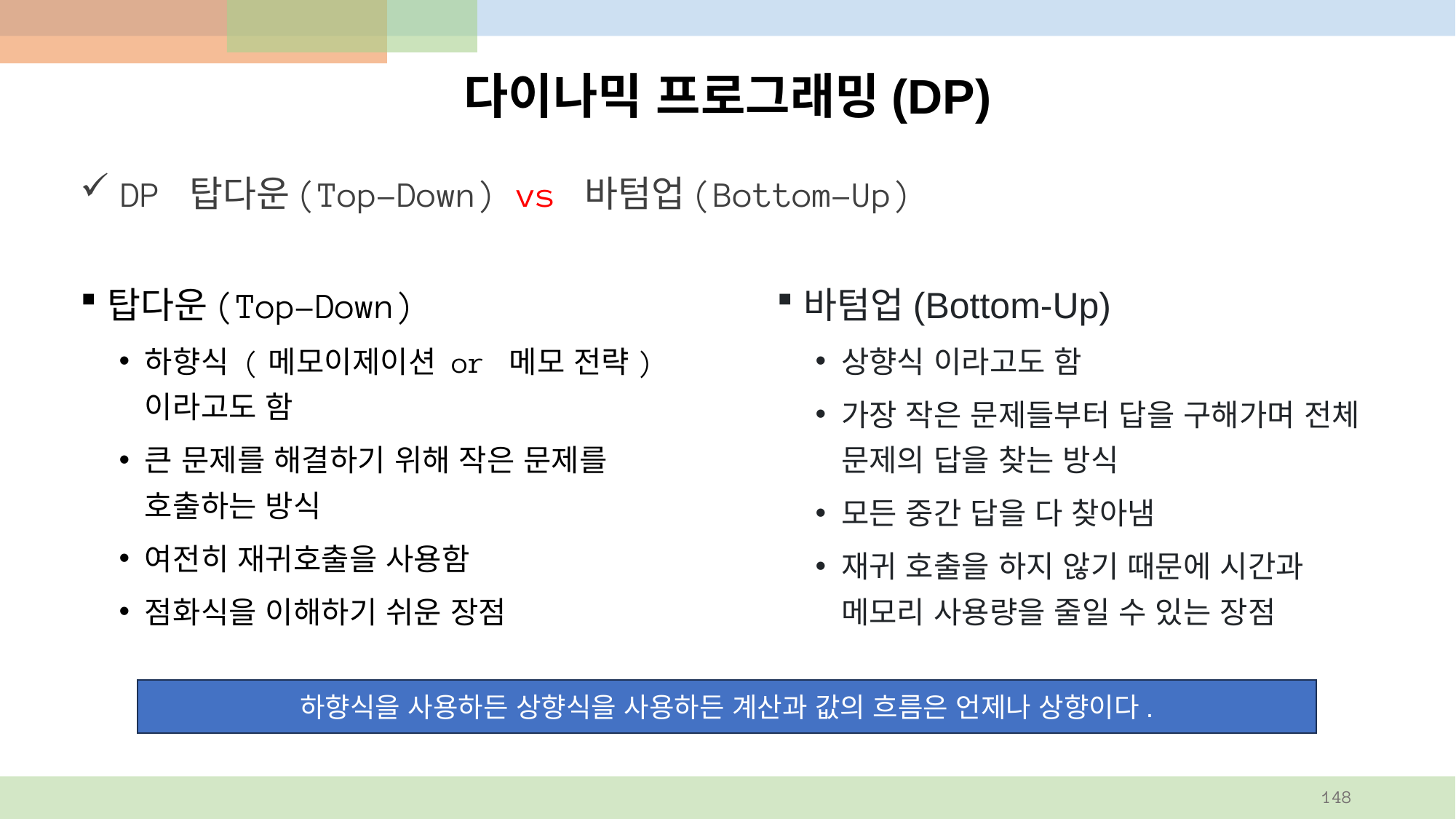

# 다이나믹 프로그래밍(DP)
DP 탑다운(Top-Down) vs 바텀업(Bottom-Up)
탑다운(Top-Down)
하향식 (메모이제이션 or 메모 전략)이라고도 함
큰 문제를 해결하기 위해 작은 문제를 호출하는 방식
여전히 재귀호출을 사용함
점화식을 이해하기 쉬운 장점
바텀업(Bottom-Up)
상향식 이라고도 함
가장 작은 문제들부터 답을 구해가며 전체 문제의 답을 찾는 방식
모든 중간 답을 다 찾아냄
재귀 호출을 하지 않기 때문에 시간과 메모리 사용량을 줄일 수 있는 장점
하향식을 사용하든 상향식을 사용하든 계산과 값의 흐름은 언제나 상향이다.
148